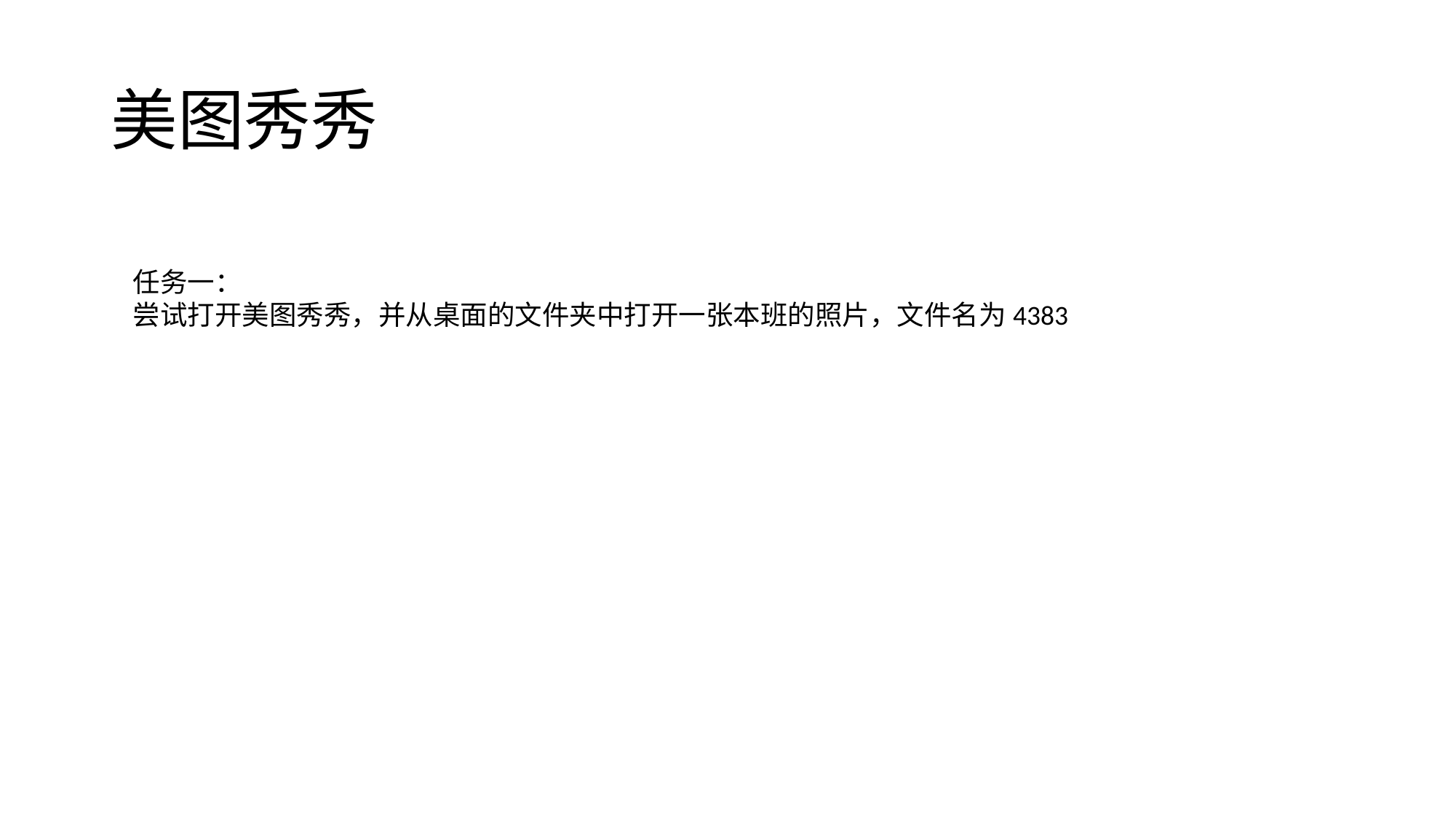

# 美图秀秀
任务一：
尝试打开美图秀秀，并从桌面的文件夹中打开一张本班的照片，文件名为4383